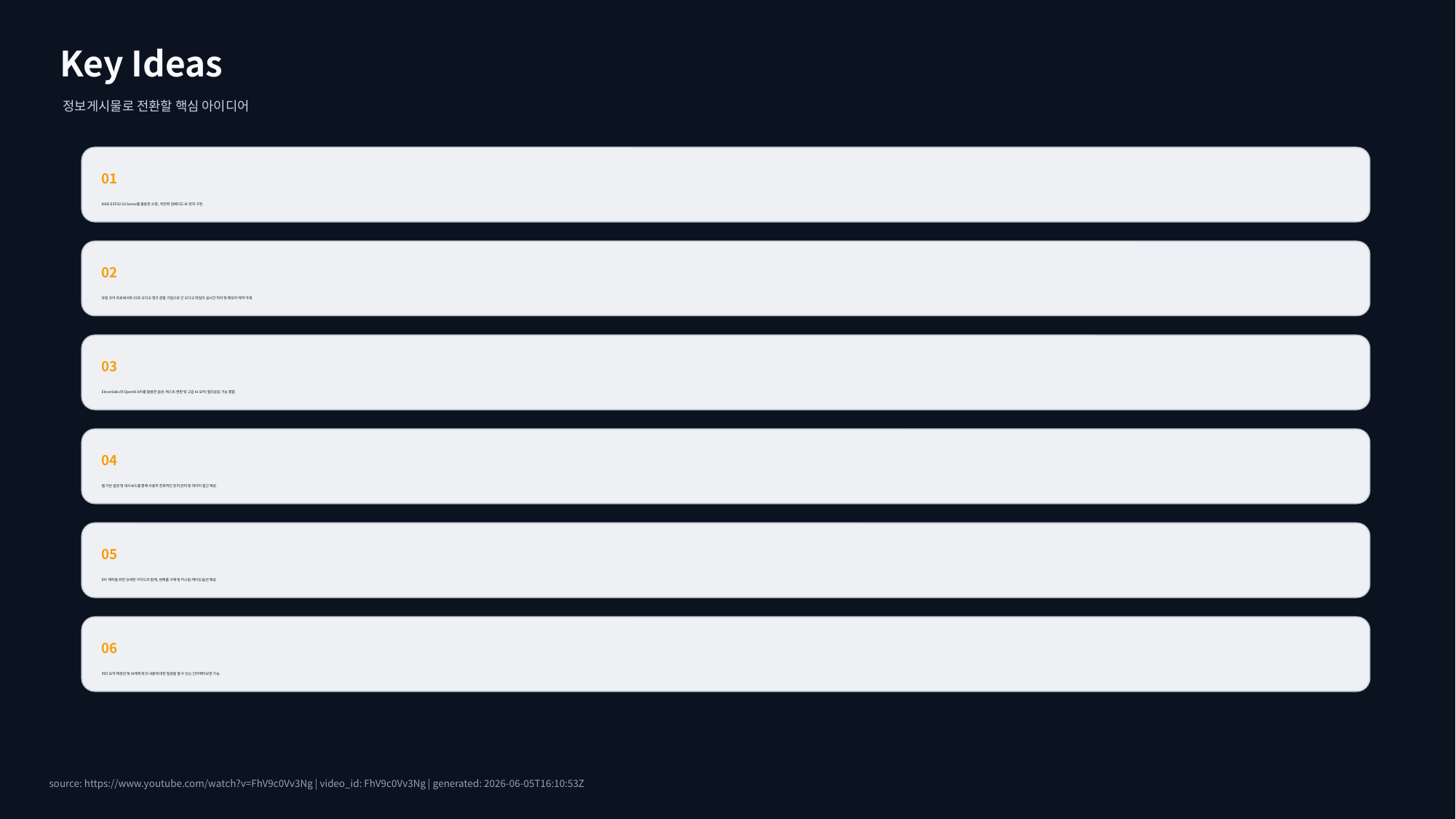

Key Ideas
정보게시물로 전환할 핵심 아이디어

01
XIAO ESP32 S3 Sense를 활용한 소형, 저전력 임베디드 AI 장치 구현.

02
듀얼 코어 프로세서와 15초 오디오 청크 분할 기법으로 긴 오디오 파일의 실시간 처리 및 메모리 제약 극복.

03
Elevenlabs와 OpenAI API를 활용한 음성-텍스트 변환 및 고급 AI 요약/질의응답 기능 통합.

04
웹 기반 설정 및 대시보드를 통해 사용자 친화적인 장치 관리 및 데이터 접근 제공.

05
DIY 제작을 위한 상세한 가이드와 함께, 완제품 구매 및 커스텀 케이싱 옵션 제공.

06
회의 요약 재생성 및 AI에게 회의 내용에 대한 질문을 할 수 있는 인터랙티브한 기능.
source: https://www.youtube.com/watch?v=FhV9c0Vv3Ng | video_id: FhV9c0Vv3Ng | generated: 2026-06-05T16:10:53Z